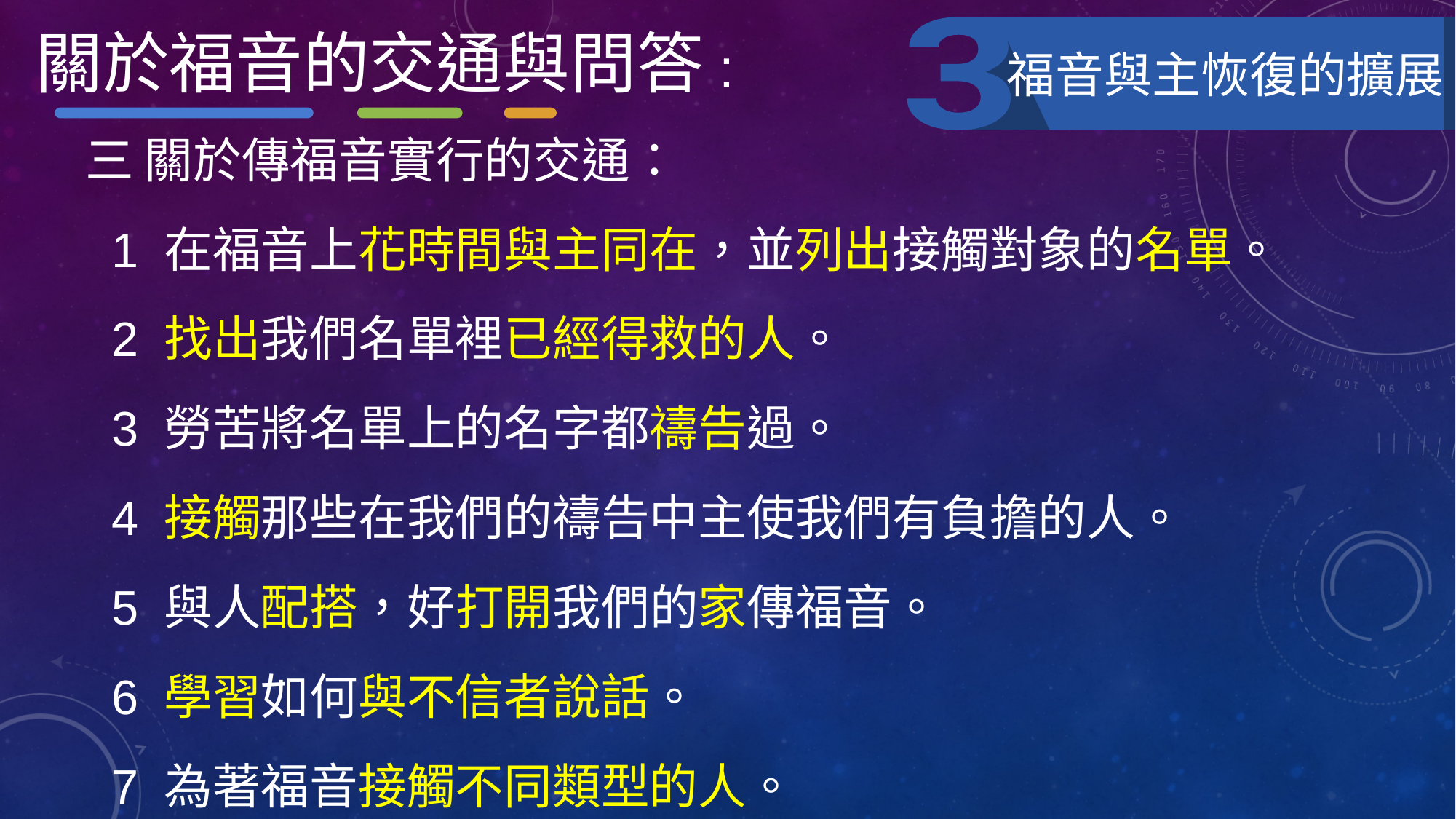

關於福音的交通與問答:

福音與主恢復的擴展

三 關於傳福音實行的交通：
  1 在福音上花時間與主同在，並列出接觸對象的名單。
  2 找出我們名單裡已經得救的人。
  3 勞苦將名單上的名字都禱告過。
  4 接觸那些在我們的禱告中主使我們有負擔的人。
  5 與人配搭，好打開我們的家傳福音。
  6 學習如何與不信者說話。
  7 為著福音接觸不同類型的人。